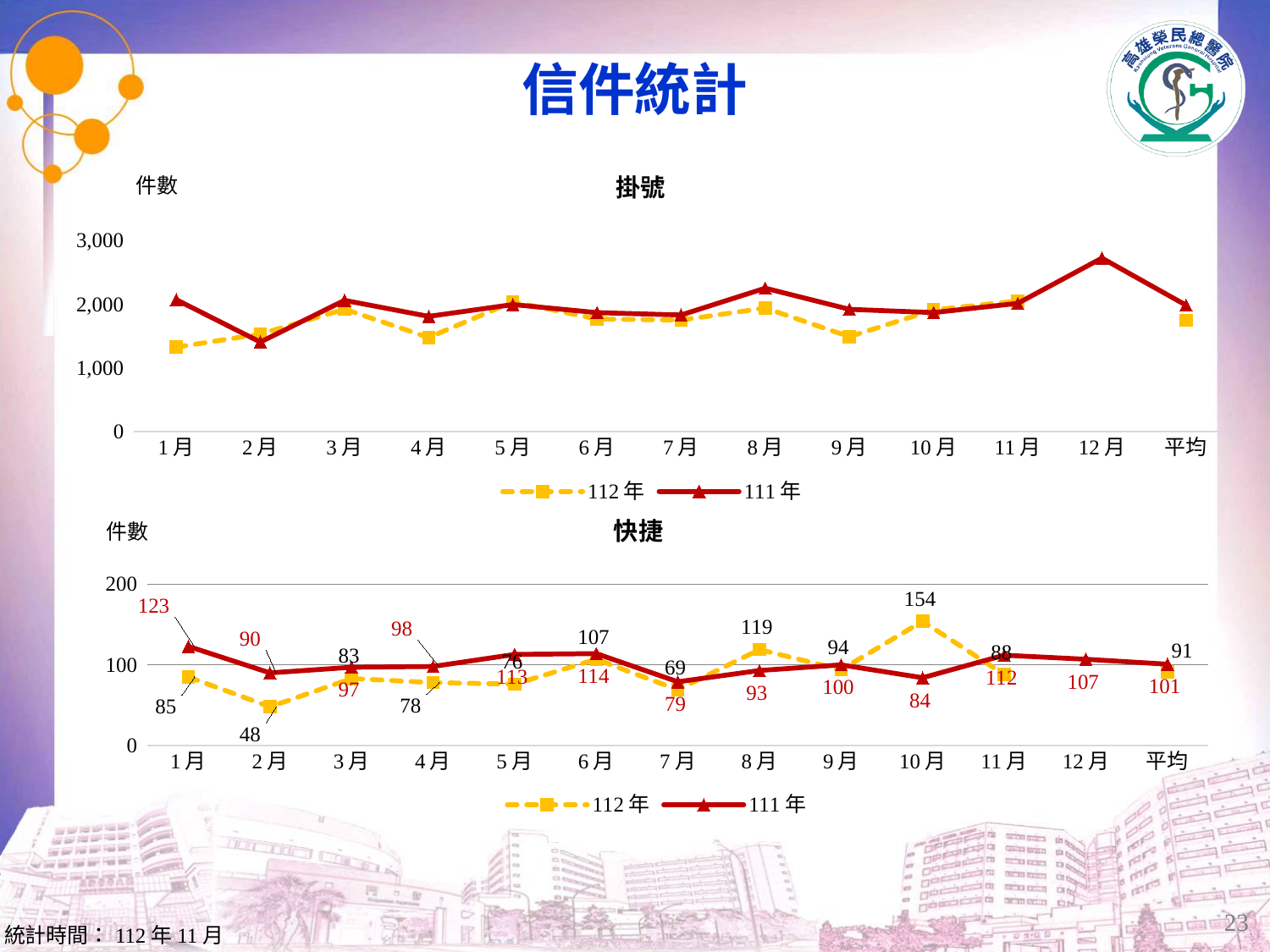

# 信件統計

### Chart: 掛號

| Category |  |  |
|---|---|---|
| 1月 | 1324.0 | 2071.0 |
| 2月 | 1529.0 | 1404.0 |
| 3月 | 1922.0 | 2060.0 |
| 4月 | 1476.0 | 1808.0 |
| 5月 | 2037.0 | 1994.0 |
| 6月 | 1767.0 | 1867.0 |
| 7月 | 1750.0 | 1830.0 |
| 8月 | 1939.0 | 2251.0 |
| 9月 | 1489.0 | 1919.0 |
| 10月 | 1911.0 | 1868.0 |
| 11月 | 2049.0 | 2013.0 |
| 12月 | None | 2723.0 |
| 平均 | 1744.8181818181818 | 1984.0 |

### Chart: 快捷

| Category |  |  |
|---|---|---|
| 1月 | 85.0 | 123.0 |
| 2月 | 48.0 | 90.0 |
| 3月 | 83.0 | 97.0 |
| 4月 | 78.0 | 98.0 |
| 5月 | 76.0 | 113.0 |
| 6月 | 107.0 | 114.0 |
| 7月 | 69.0 | 79.0 |
| 8月 | 119.0 | 93.0 |
| 9月 | 94.0 | 100.0 |
| 10月 | 154.0 | 84.0 |
| 11月 | 88.0 | 112.0 |
| 12月 | None | 107.0 |
| 平均 | 91.0 | 100.83333333333331 |
23
統計時間：112年11月